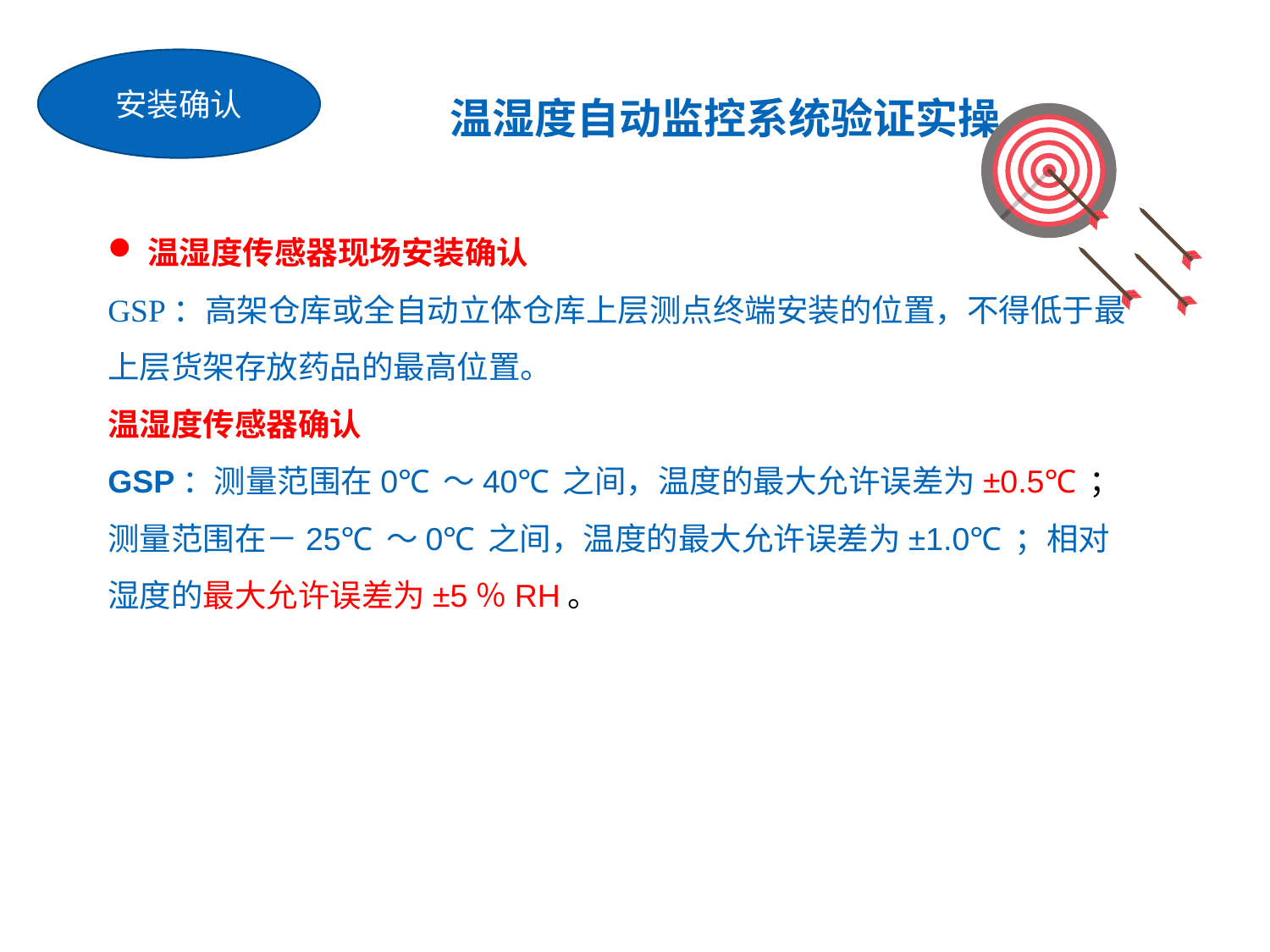

安装确认
温湿度自动监控系统验证实操

温湿度传感器现场安装确认
GSP：高架仓库或全自动立体仓库上层测点终端安装的位置，不得低于最上层货架存放药品的最高位置。
温湿度传感器确认
GSP：测量范围在0℃～40℃之间，温度的最大允许误差为±0.5℃；测量范围在－25℃～0℃之间，温度的最大允许误差为±1.0℃；相对湿度的最大允许误差为±5％RH。